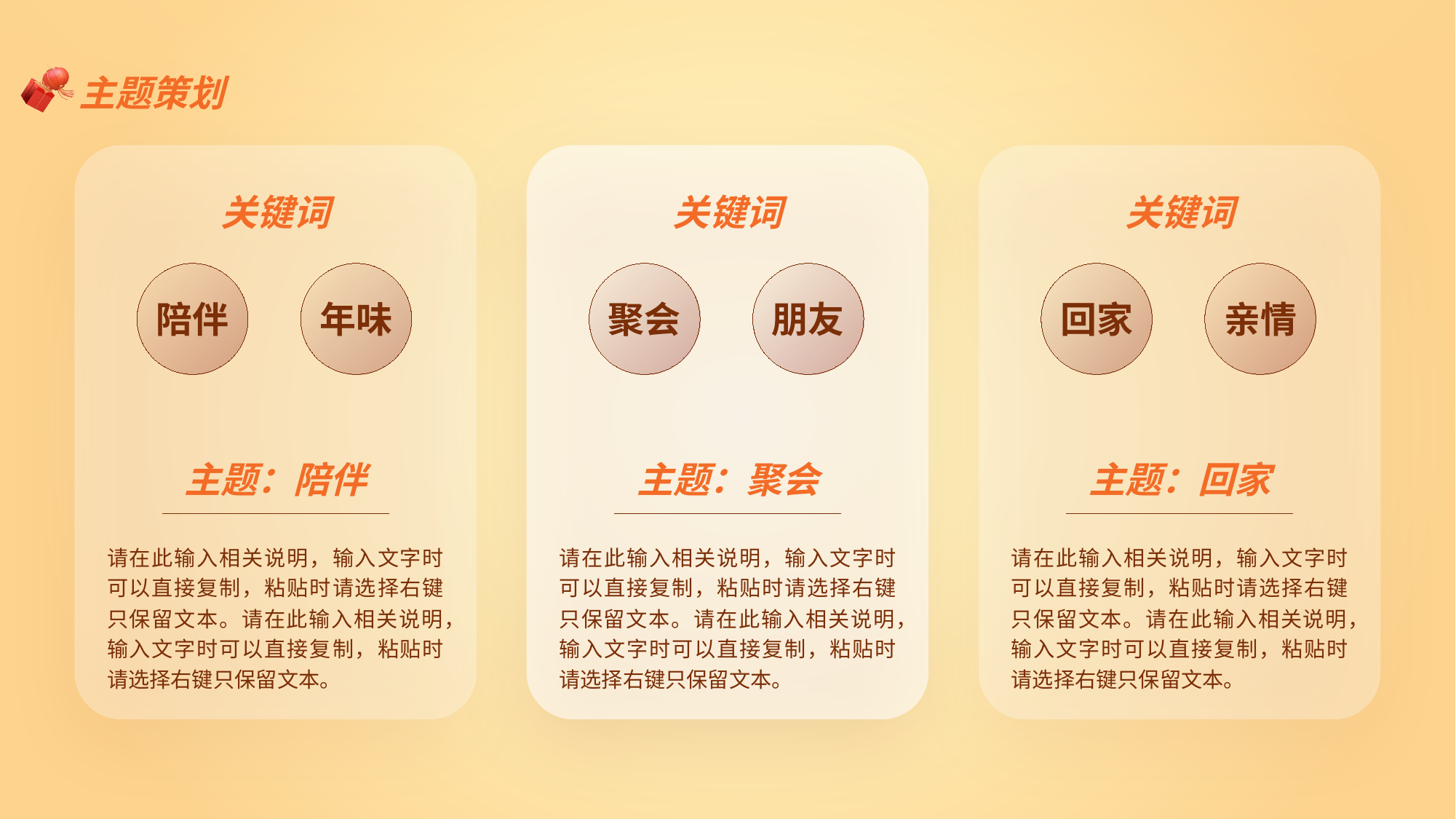

主题策划

关键词
关键词
关键词

陪伴
年味
聚会
朋友
回家
亲情
主题：陪伴
主题：聚会
主题：回家
请在此输入相关说明，输入文字时可以直接复制，粘贴时请选择右键只保留文本。请在此输入相关说明，输入文字时可以直接复制，粘贴时请选择右键只保留文本。
请在此输入相关说明，输入文字时可以直接复制，粘贴时请选择右键只保留文本。请在此输入相关说明，输入文字时可以直接复制，粘贴时请选择右键只保留文本。
请在此输入相关说明，输入文字时可以直接复制，粘贴时请选择右键只保留文本。请在此输入相关说明，输入文字时可以直接复制，粘贴时请选择右键只保留文本。